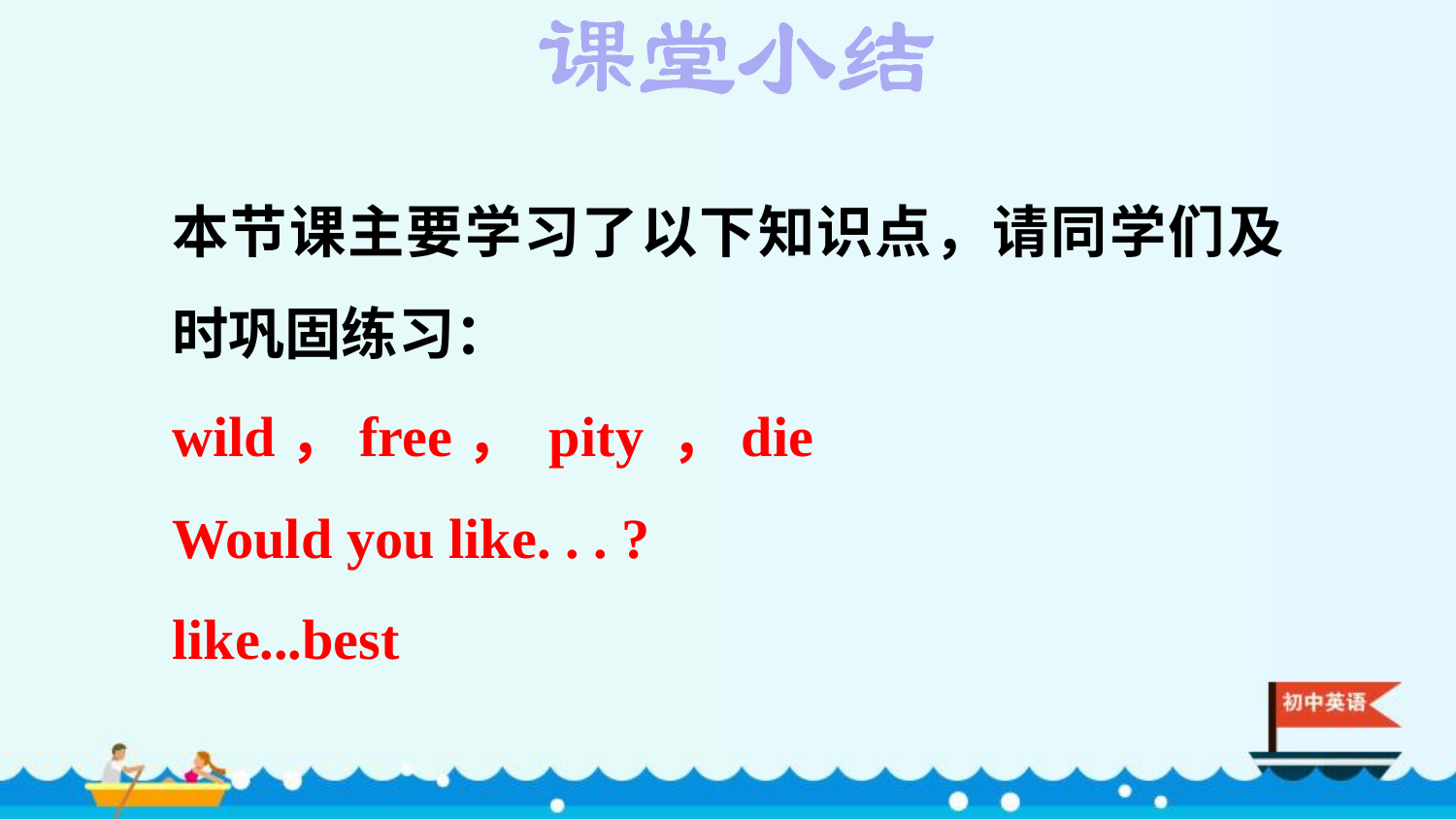

本节课主要学习了以下知识点，请同学们及时巩固练习：
wild，free， pity ，die
Would you like. . . ?
like...best